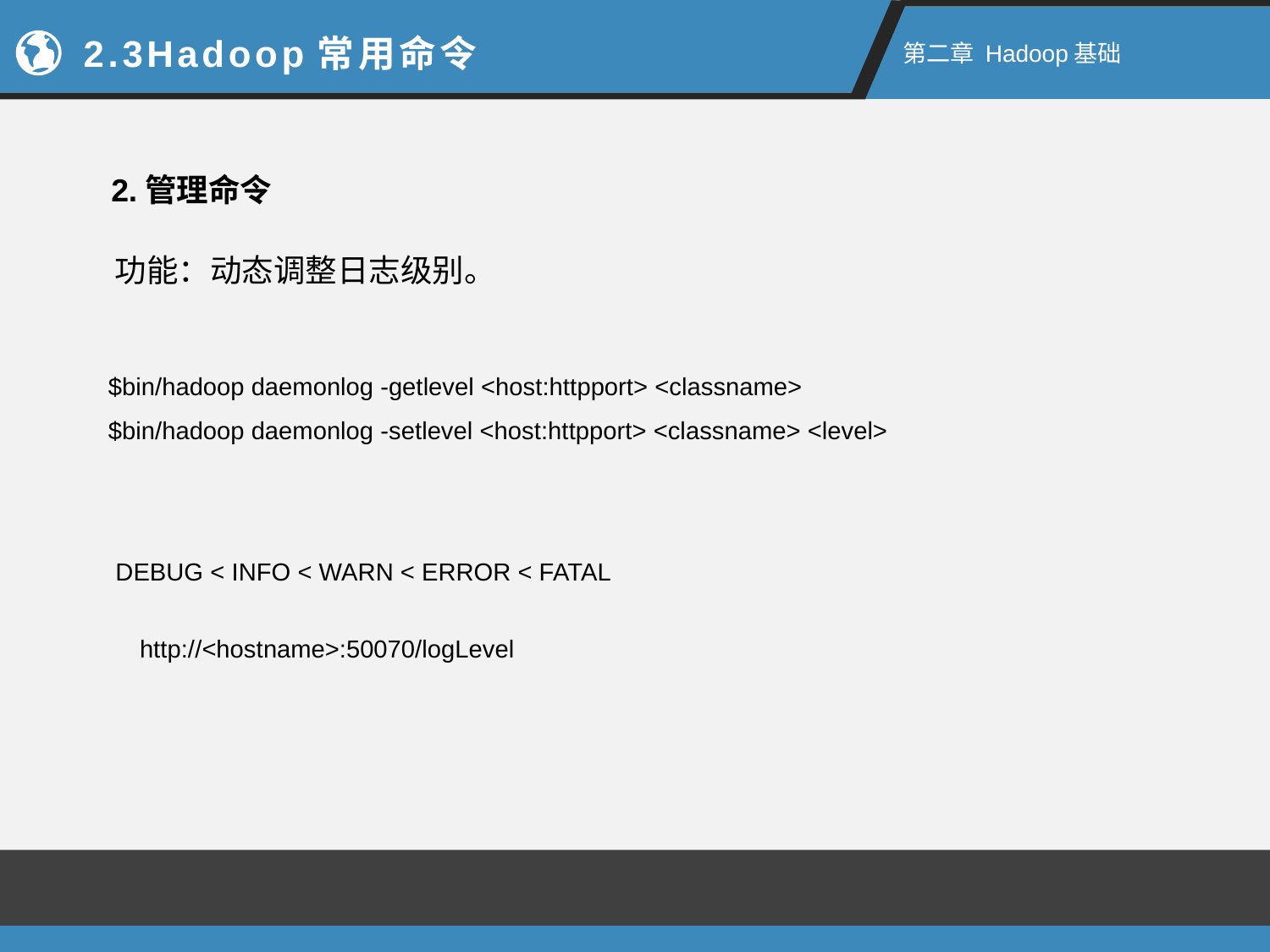

2.3Hadoop常用命令

第二章 Hadoop基础
2.管理命令
功能：动态调整日志级别。
$bin/hadoop daemonlog -getlevel <host:httpport> <classname>
$bin/hadoop daemonlog -setlevel <host:httpport> <classname> <level>
DEBUG < INFO < WARN < ERROR < FATAL
http://<hostname>:50070/logLevel